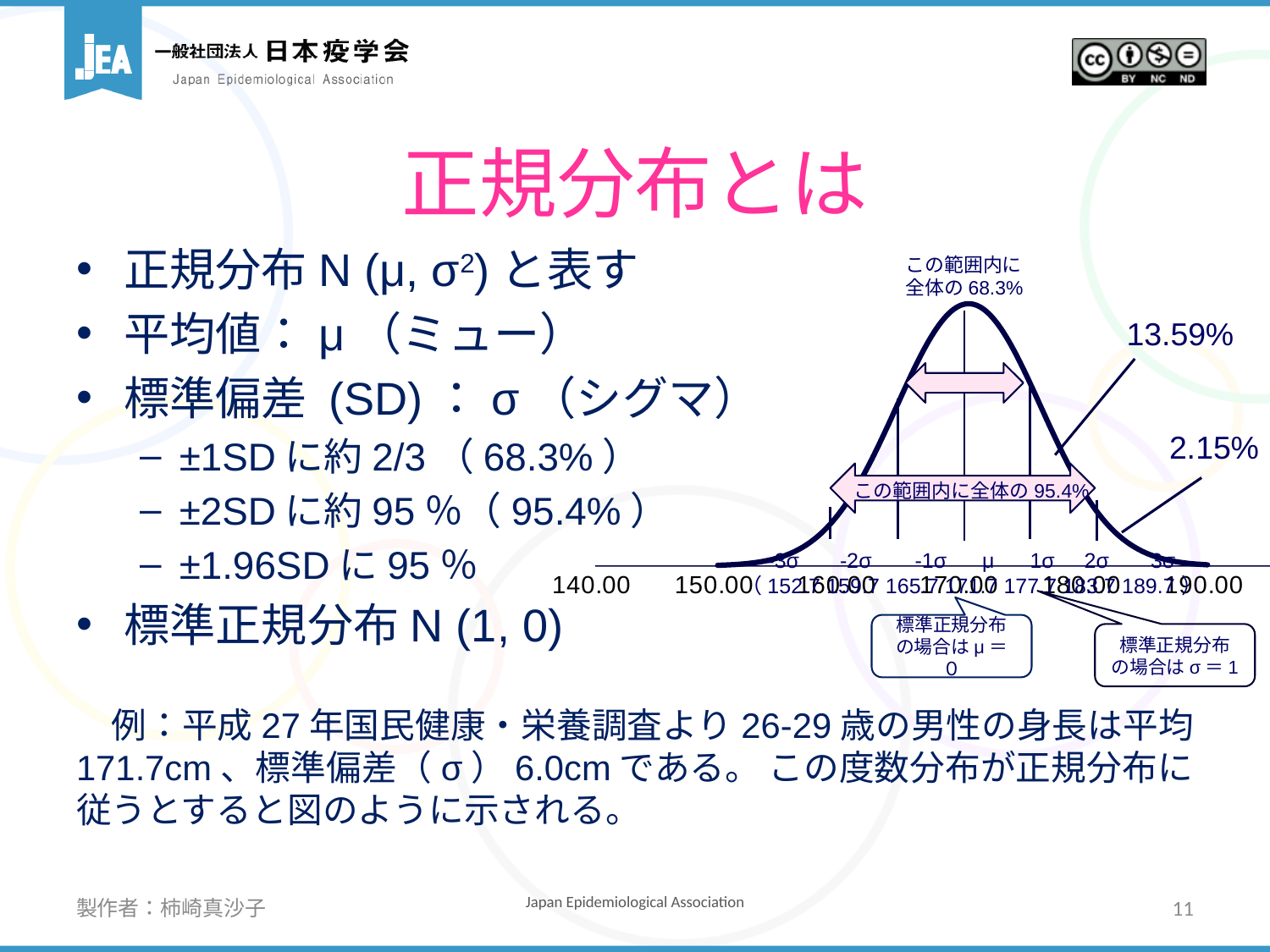

# 正規分布とは
正規分布N (μ, σ2)と表す
平均値：μ（ミュー）
標準偏差 (SD)：σ（シグマ）
±1SDに約2/3（68.3%）
±2SDに約95％（95.4%）
±1.96SDに95％
標準正規分布N (1, 0)

　例：平成27年国民健康・栄養調査より26-29歳の男性の身長は平均171.7cm、標準偏差（σ）6.0cmである。 この度数分布が正規分布に従うとすると図のように示される。

この範囲内に
全体の68.3%

### Chart

| Category | Y の値 |
|---|---|
13.59%

2.15%

この範囲内に全体の95.4%
　-3σ　  -2σ  　-1σ      μ      1σ     2σ       3σ
（152.7 159.7 165.7 171.7 177.7 183.7 189.7）

標準正規分布の場合はμ＝０
標準正規分布の場合はσ＝1
製作者：柿崎真沙子
11